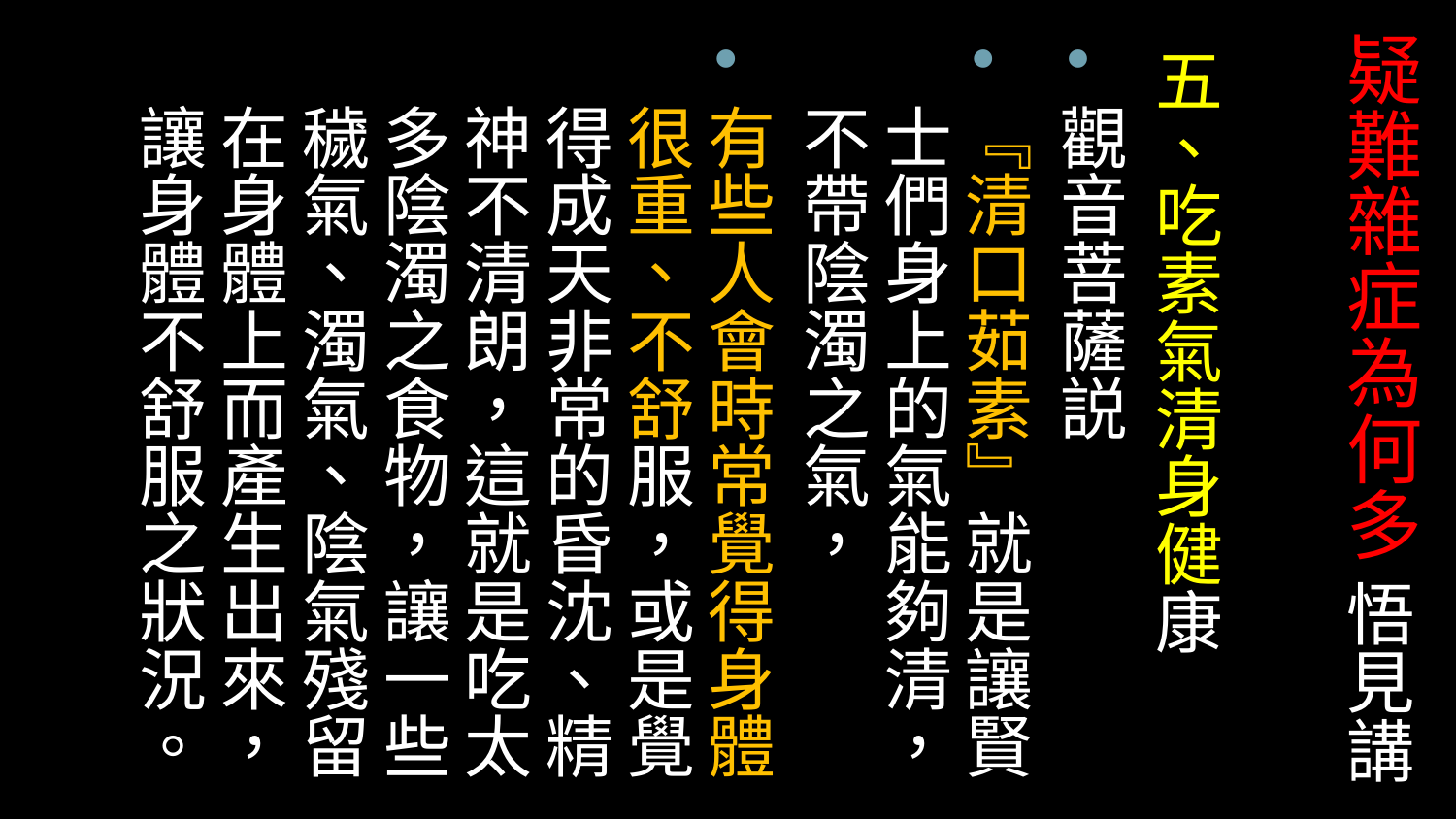

# 疑難雜症為何多 悟見講
五、吃素氣清身健康
觀音菩薩説
『清口茹素』就是讓賢士們身上的氣能夠清，不帶陰濁之氣，
有些人會時常覺得身體很重、不舒服，或是覺得成天非常的昏沈、精神不清朗，這就是吃太多陰濁之食物，讓一些穢氣、濁氣、陰氣殘留在身體上而產生出來，讓身體不舒服之狀況。